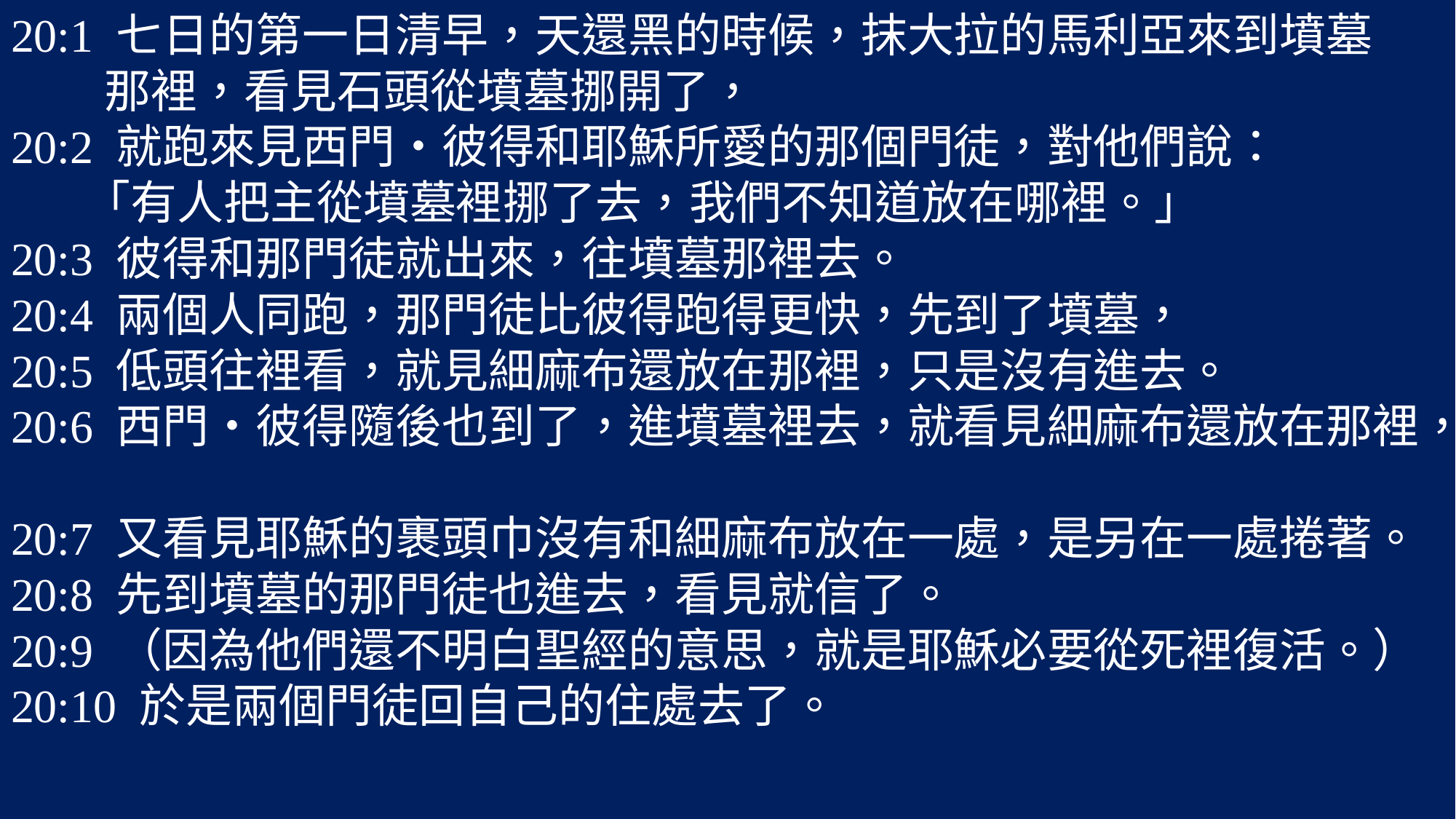

20:1 七日的第一日清早，天還黑的時候，抹大拉的馬利亞來到墳墓
        那裡，看見石頭從墳墓挪開了，
20:2 就跑來見西門•彼得和耶穌所愛的那個門徒，對他們說：
      「有人把主從墳墓裡挪了去，我們不知道放在哪裡。」
20:3 彼得和那門徒就出來，往墳墓那裡去。
20:4 兩個人同跑，那門徒比彼得跑得更快，先到了墳墓，
20:5 低頭往裡看，就見細麻布還放在那裡，只是沒有進去。
20:6 西門•彼得隨後也到了，進墳墓裡去，就看見細麻布還放在那裡，
20:7 又看見耶穌的裹頭巾沒有和細麻布放在一處，是另在一處捲著。
20:8 先到墳墓的那門徒也進去，看見就信了。
20:9 （因為他們還不明白聖經的意思，就是耶穌必要從死裡復活。）
20:10 於是兩個門徒回自己的住處去了。